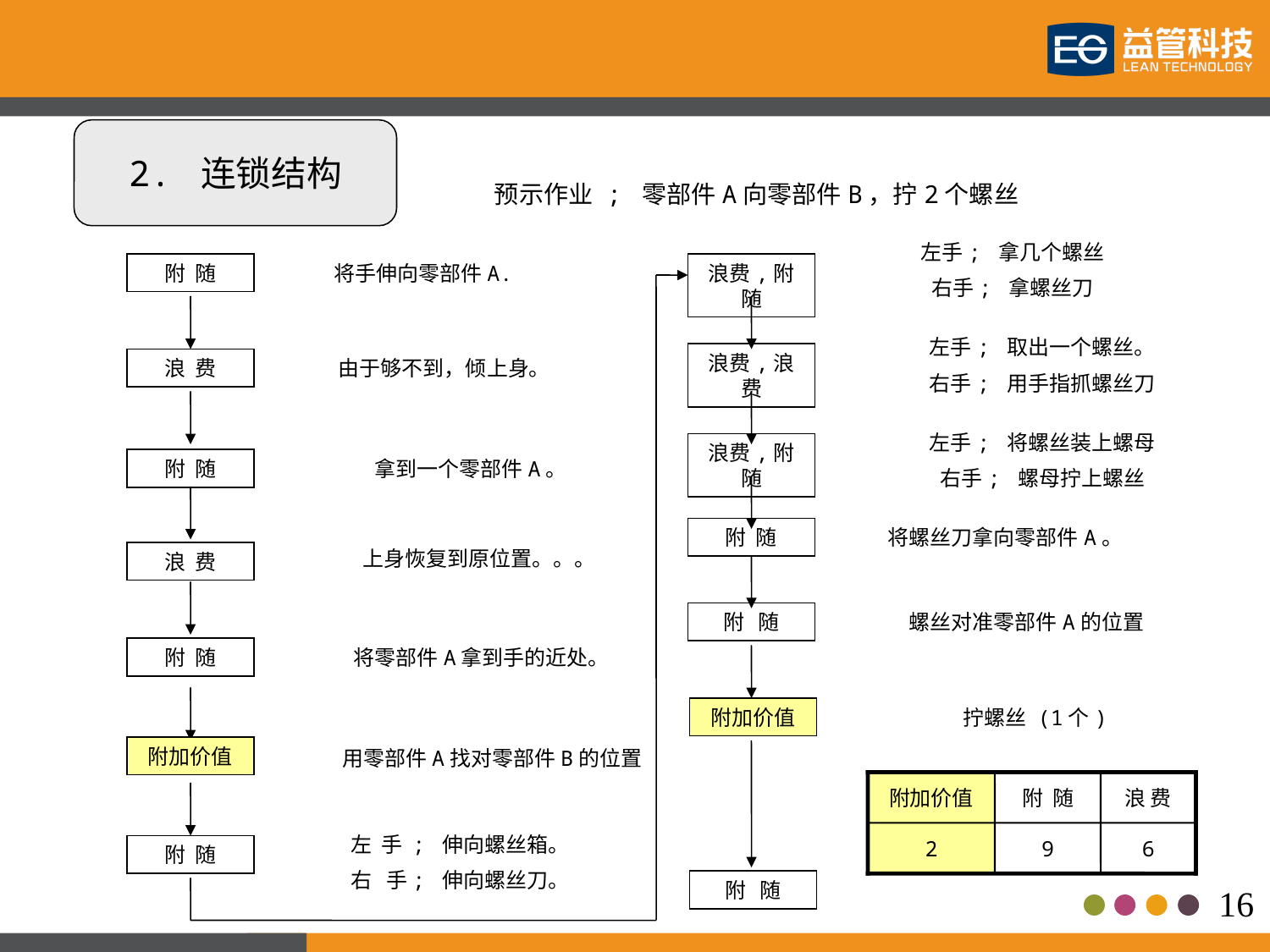

2. 连锁结构
预示作业 ; 零部件A向零部件B，拧2个螺丝
左手; 拿几个螺丝
右手; 拿螺丝刀
附  随
将手伸向零部件A.
浪费,附随

左手; 取出一个螺丝。
右手; 用手指抓螺丝刀
浪费,浪费
浪  费
由于够不到，倾上身。

左手; 将螺丝装上螺母
右手; 螺母拧上螺丝
浪费,附随
附  随
拿到一个零部件A。

附  随
将螺丝刀拿向零部件A。
上身恢复到原位置。。。
浪  费

附   随
螺丝对准零部件A的位置
附  随
将零部件A拿到手的近处。

附加价值
拧螺丝 (1个)
附加价值
用零部件A找对零部件B的位置

附加价值

附  随

浪 费

2

9
6
左  手 ; 伸向螺丝箱。
右   手; 伸向螺丝刀。
附  随
附   随